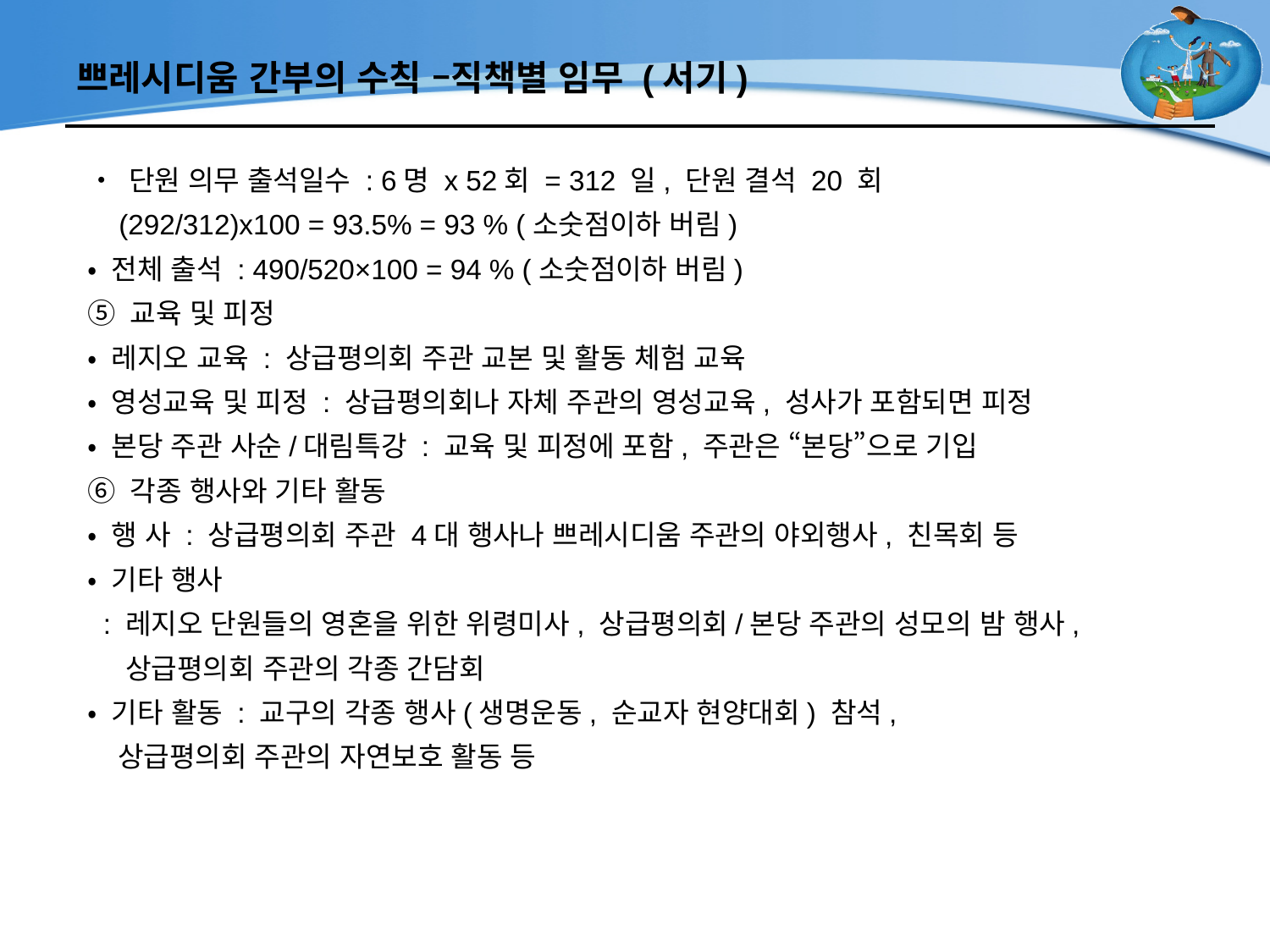

# 쁘레시디움 간부의 수칙 –직책별 임무 (서기)
• 단원 의무 출석일수 : 6명 x 52회 = 312 일, 단원 결석 20 회
    (292/312)x100 = 93.5% = 93 % (소숫점이하 버림)
• 전체 출석 : 490/520×100 = 94 % (소숫점이하 버림)
⑤ 교육 및 피정
• 레지오 교육 : 상급평의회 주관 교본 및 활동 체험 교육
• 영성교육 및 피정 : 상급평의회나 자체 주관의 영성교육, 성사가 포함되면 피정
• 본당 주관 사순/대림특강 : 교육 및 피정에 포함, 주관은 “본당”으로 기입
⑥ 각종 행사와 기타 활동
• 행 사 : 상급평의회 주관 4대 행사나 쁘레시디움 주관의 야외행사, 친목회 등
• 기타 행사
  : 레지오 단원들의 영혼을 위한 위령미사, 상급평의회/본당 주관의 성모의 밤 행사,
    상급평의회 주관의 각종 간담회
• 기타 활동 : 교구의 각종 행사(생명운동, 순교자 현양대회) 참석,
   상급평의회 주관의 자연보호 활동 등